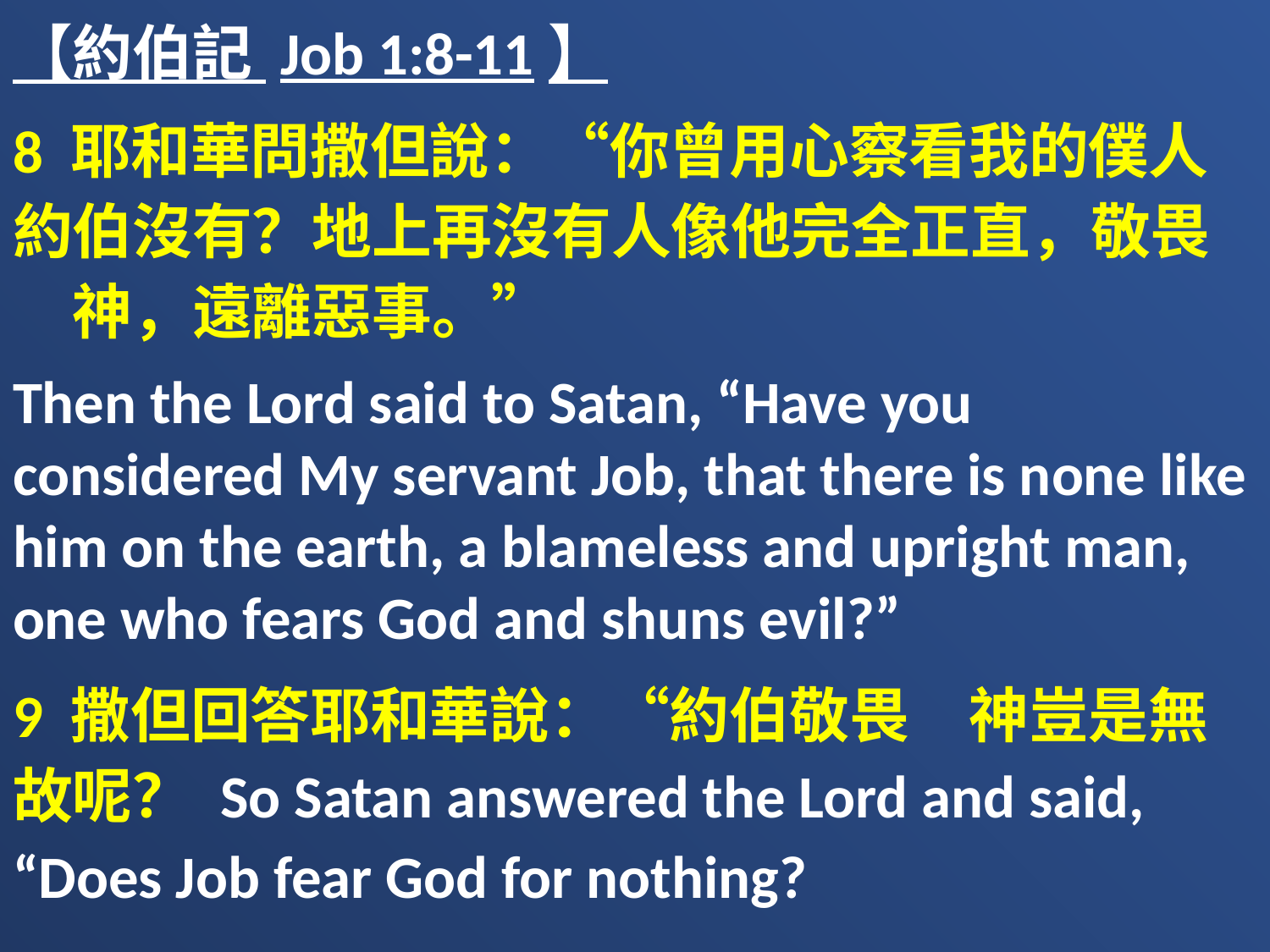

【約伯記 Job 1:8-11】
8 耶和華問撒但說：“你曾用心察看我的僕人約伯沒有？地上再沒有人像他完全正直，敬畏　神，遠離惡事。”
Then the Lord said to Satan, “Have you considered My servant Job, that there is none like him on the earth, a blameless and upright man, one who fears God and shuns evil?”
9 撒但回答耶和華說：“約伯敬畏　神豈是無故呢？ So Satan answered the Lord and said, “Does Job fear God for nothing?